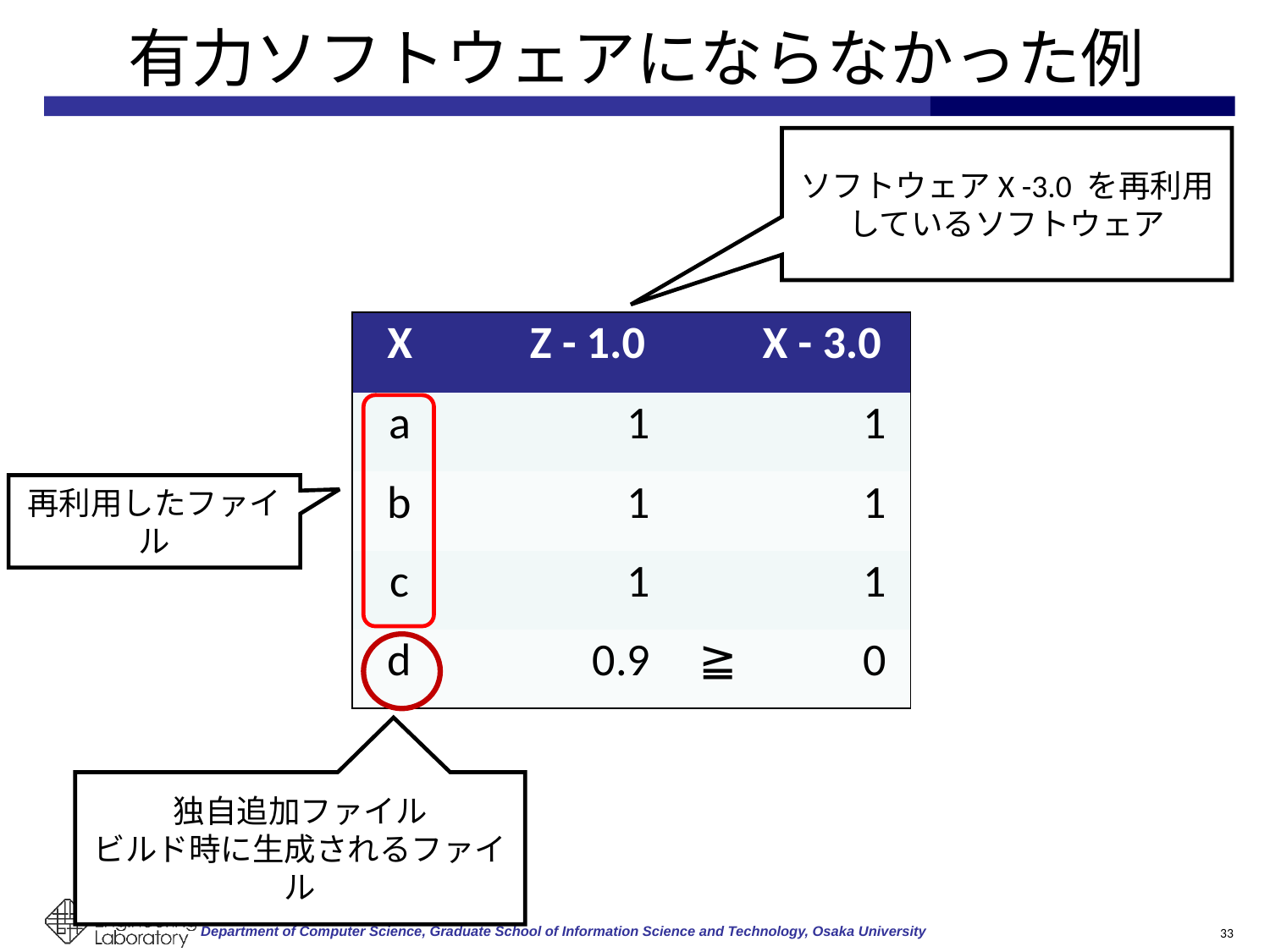

# 有力ソフトウェアにならなかった例
ソフトウェアX -3.0 を再利用しているソフトウェア
| X |  | Z - 1.0 |  | X - 3.0 |
| --- | --- | --- | --- | --- |
| a |  | 1 |  | 1 |
| b |  | 1 |  | 1 |
| c |  | 1 |  | 1 |
| d |  | 0.9 | ≧ | 0 |

再利用したファイル

独自追加ファイル
ビルド時に生成されるファイル
33